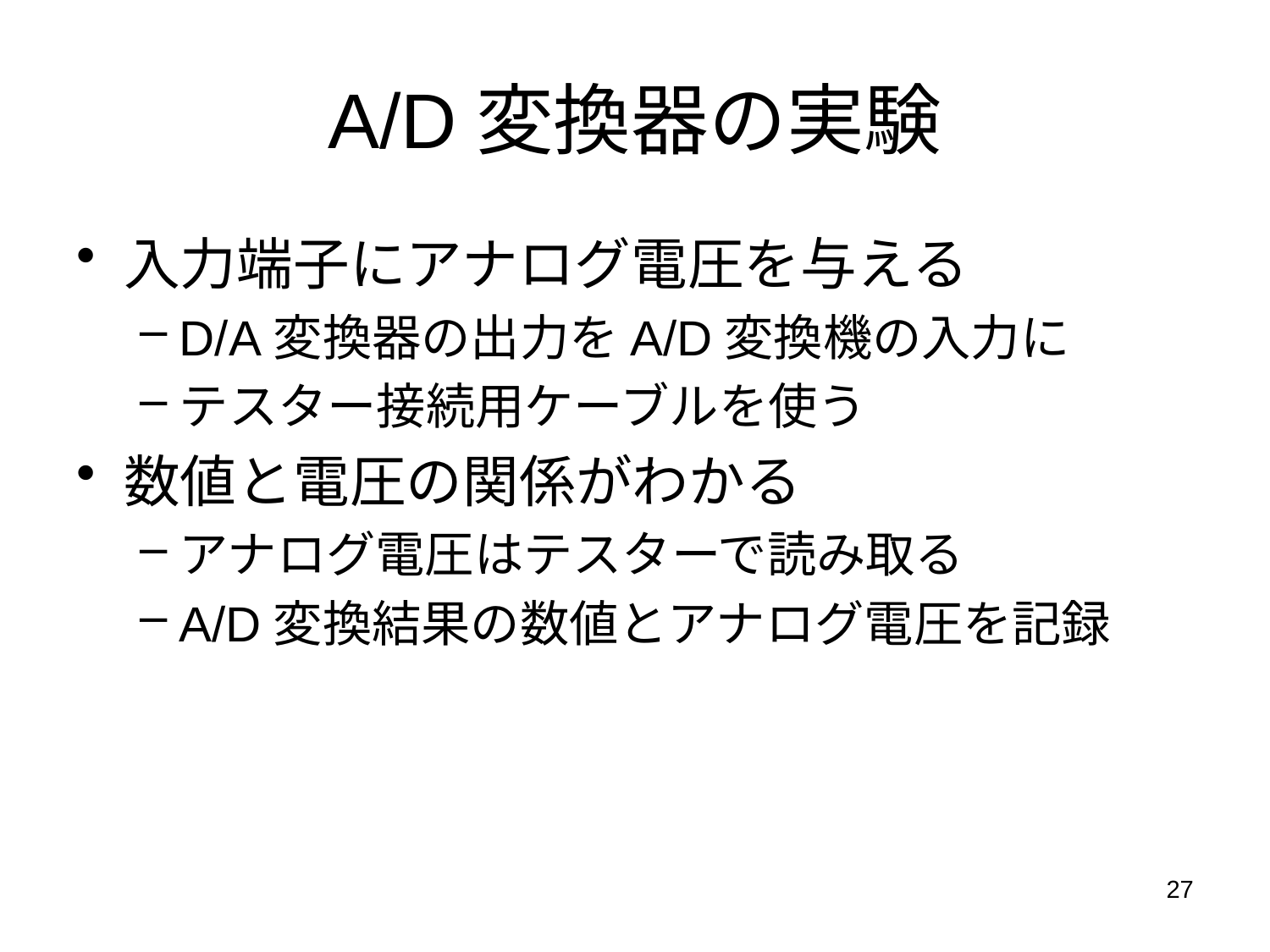

# A/D変換器の実験
入力端子にアナログ電圧を与える
D/A変換器の出力をA/D変換機の入力に
テスター接続用ケーブルを使う
数値と電圧の関係がわかる
アナログ電圧はテスターで読み取る
A/D変換結果の数値とアナログ電圧を記録
27